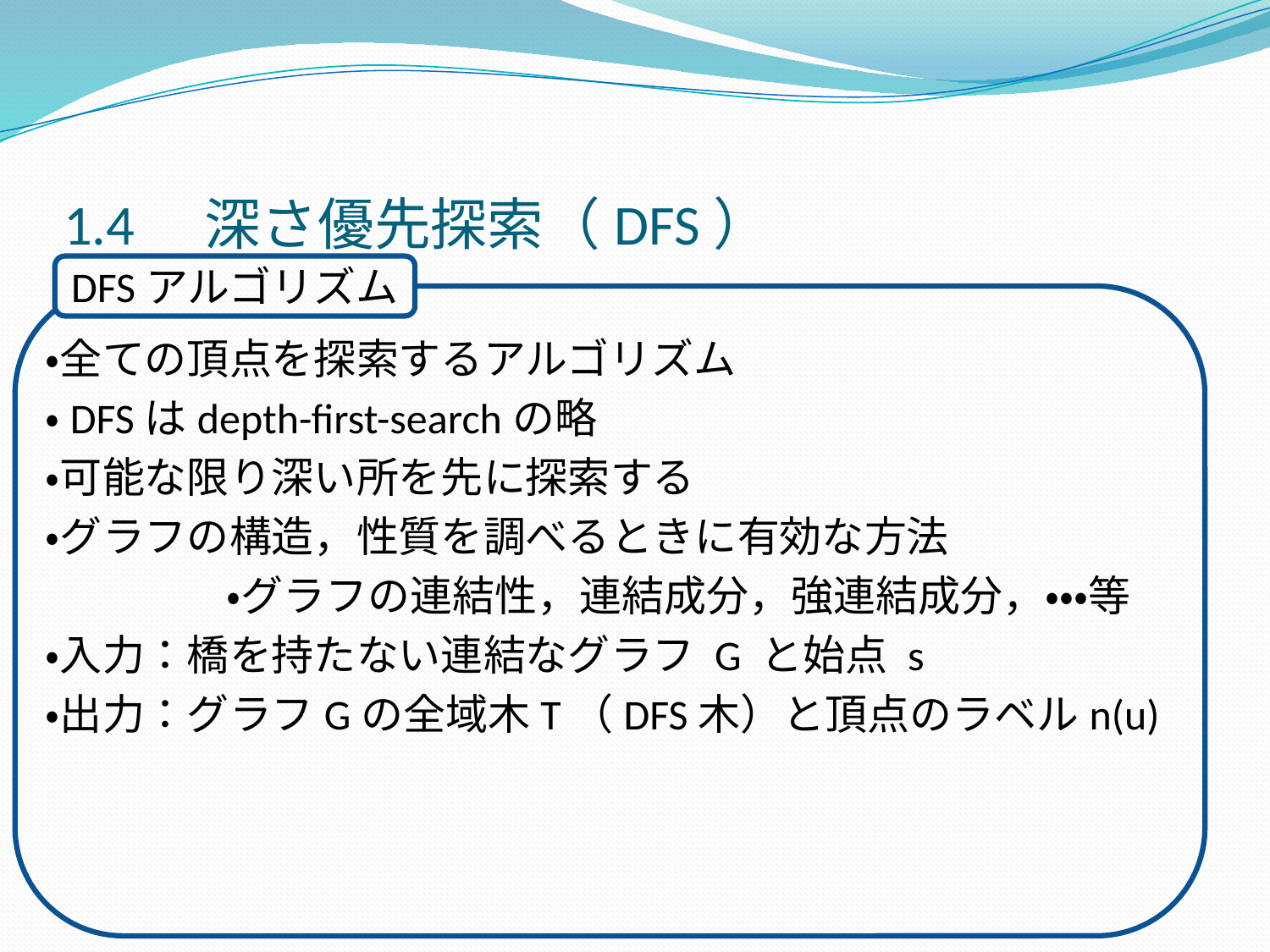

# 1.4　深さ優先探索（DFS）
DFSアルゴリズム

 ・全ての頂点を探索するアルゴリズム
 ・DFSはdepth-first-searchの略
 ・可能な限り深い所を先に探索する
 ・グラフの構造，性質を調べるときに有効な方法
                    ・グラフの連結性，連結成分，強連結成分，・・・等
 ・入力：橋を持たない連結なグラフ G と始点 s
 ・出力：グラフGの全域木T（DFS木）と頂点のラベルn(u)